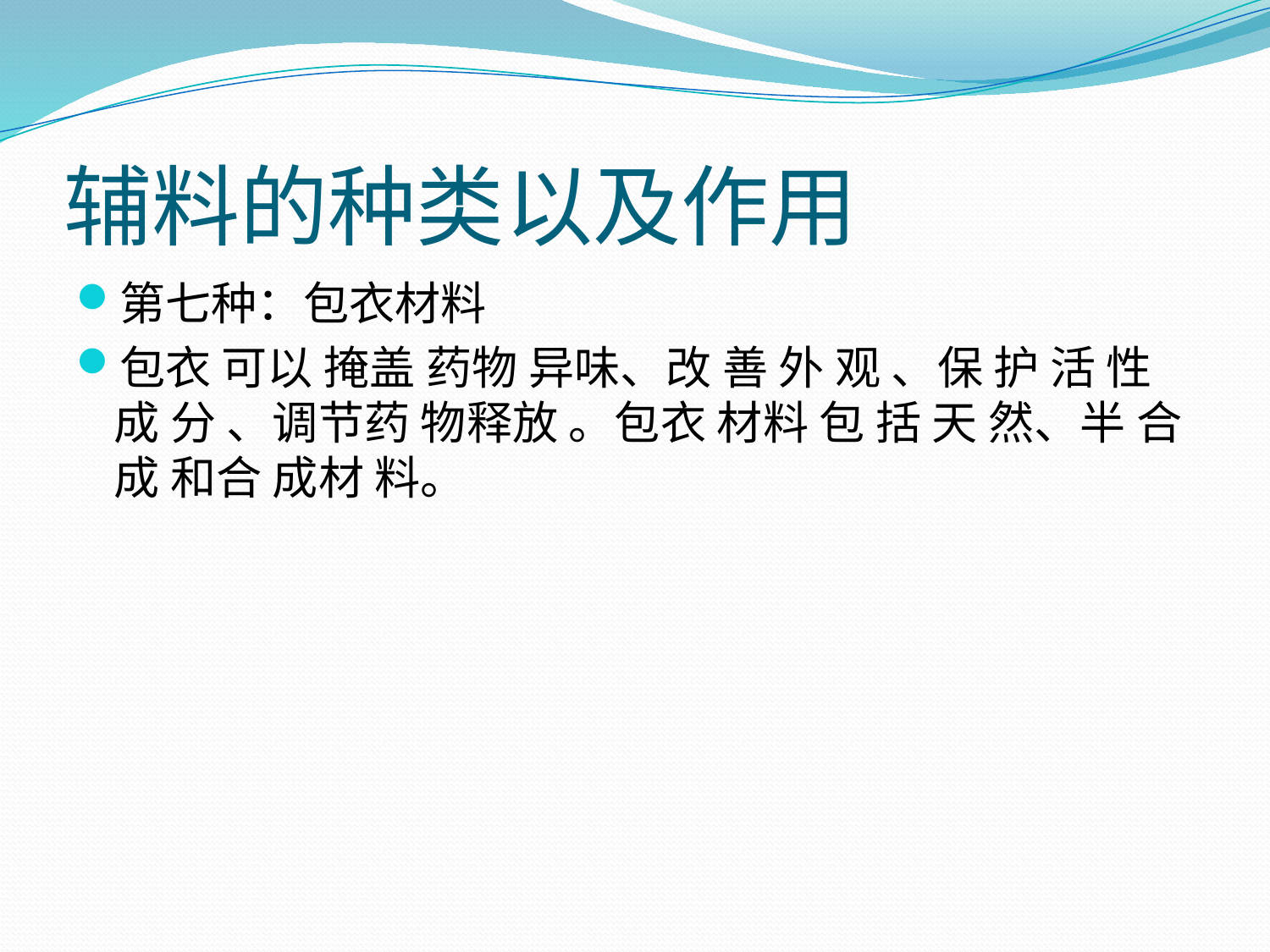

# 辅料的种类以及作用
第七种：包衣材料
包衣 可以 掩盖 药物 异味、改 善 外 观 、保 护 活 性 成 分 、调节药 物释放 。包衣 材料 包 括 天 然、半 合成 和合 成材 料。